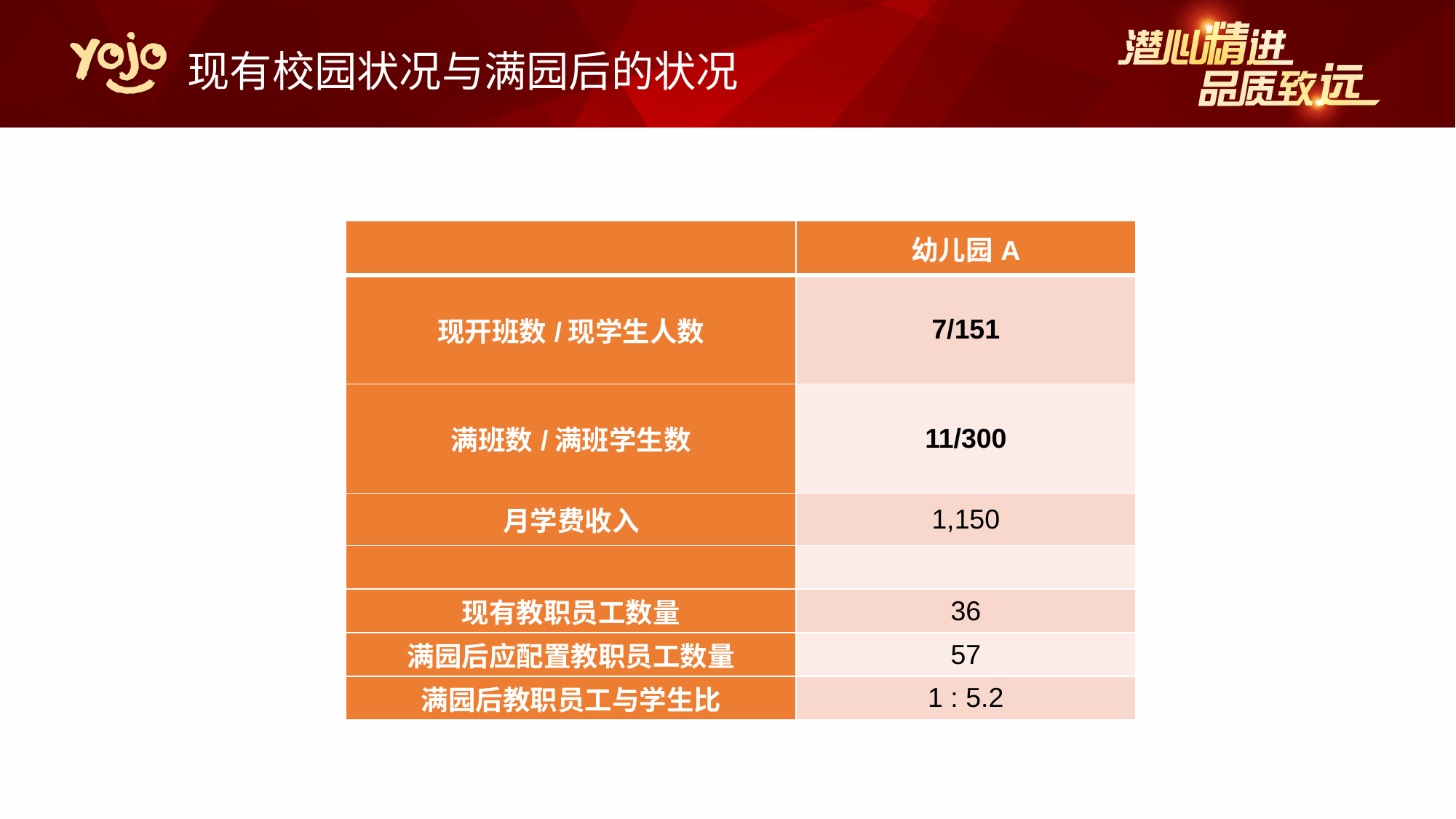

现有校园状况与满园后的状况
|  | 幼儿园A |
| --- | --- |
| 现开班数/现学生人数 | 7/151 |
| 满班数/满班学生数 | 11/300 |
| 月学费收入 | 1,150 |
|  |  |
| 现有教职员工数量 | 36 |
| 满园后应配置教职员工数量 | 57 |
| 满园后教职员工与学生比 | 1 : 5.2 |